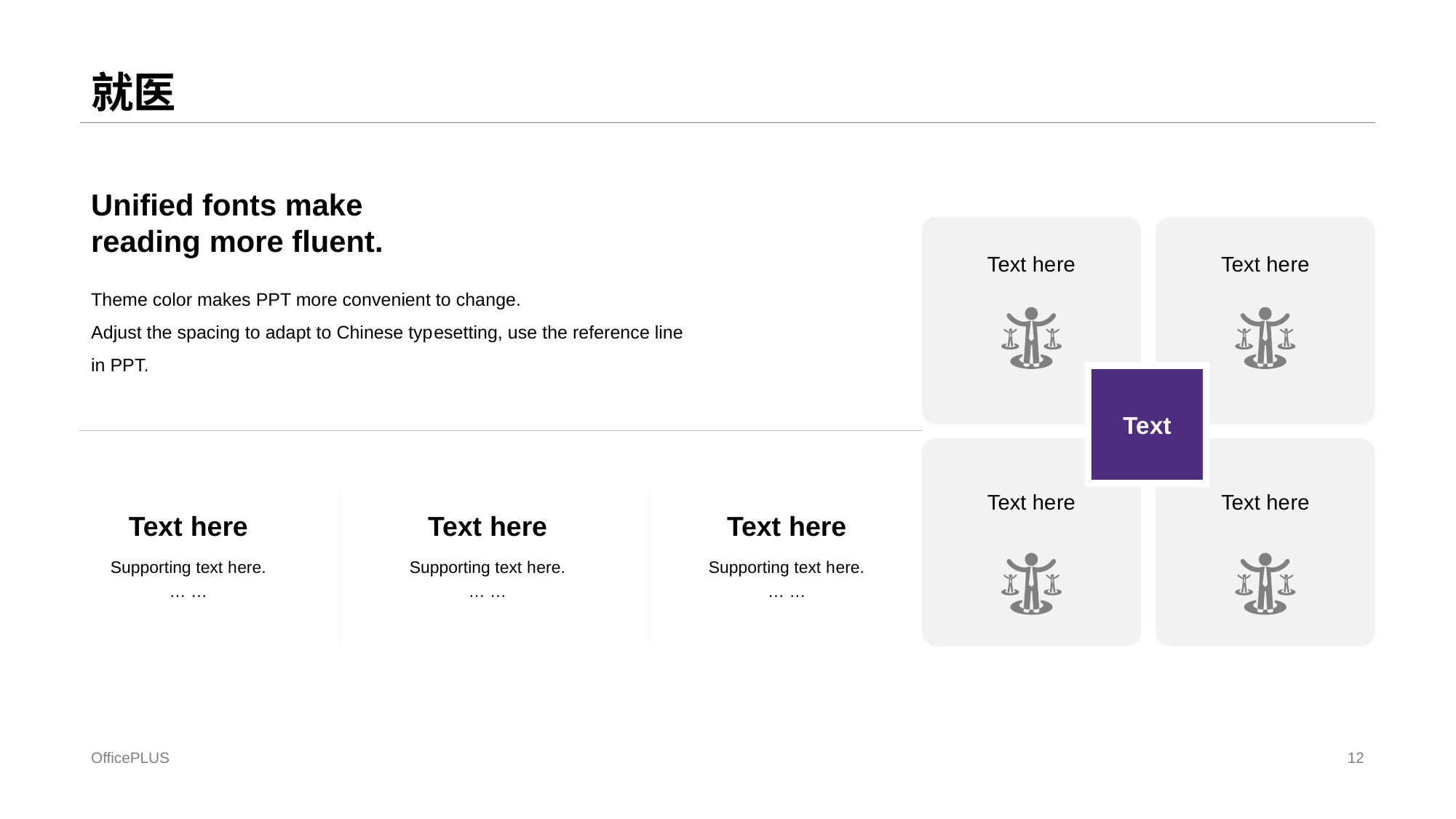

# 就医
Unified fonts make
reading  more fluent.

Text he re
Text he re
Theme color makes PPT more convenient to change.
Adjust the spacing to adapt to Chinese typ esetting, use the reference line in PPT.

Te xt

Text he re
Text he re
Text  here
Text  here
Text  here
Supporting text h ere.
… …
Supporting text h ere.
… …
Supporting text h ere.
… …

OfficePLUS
12